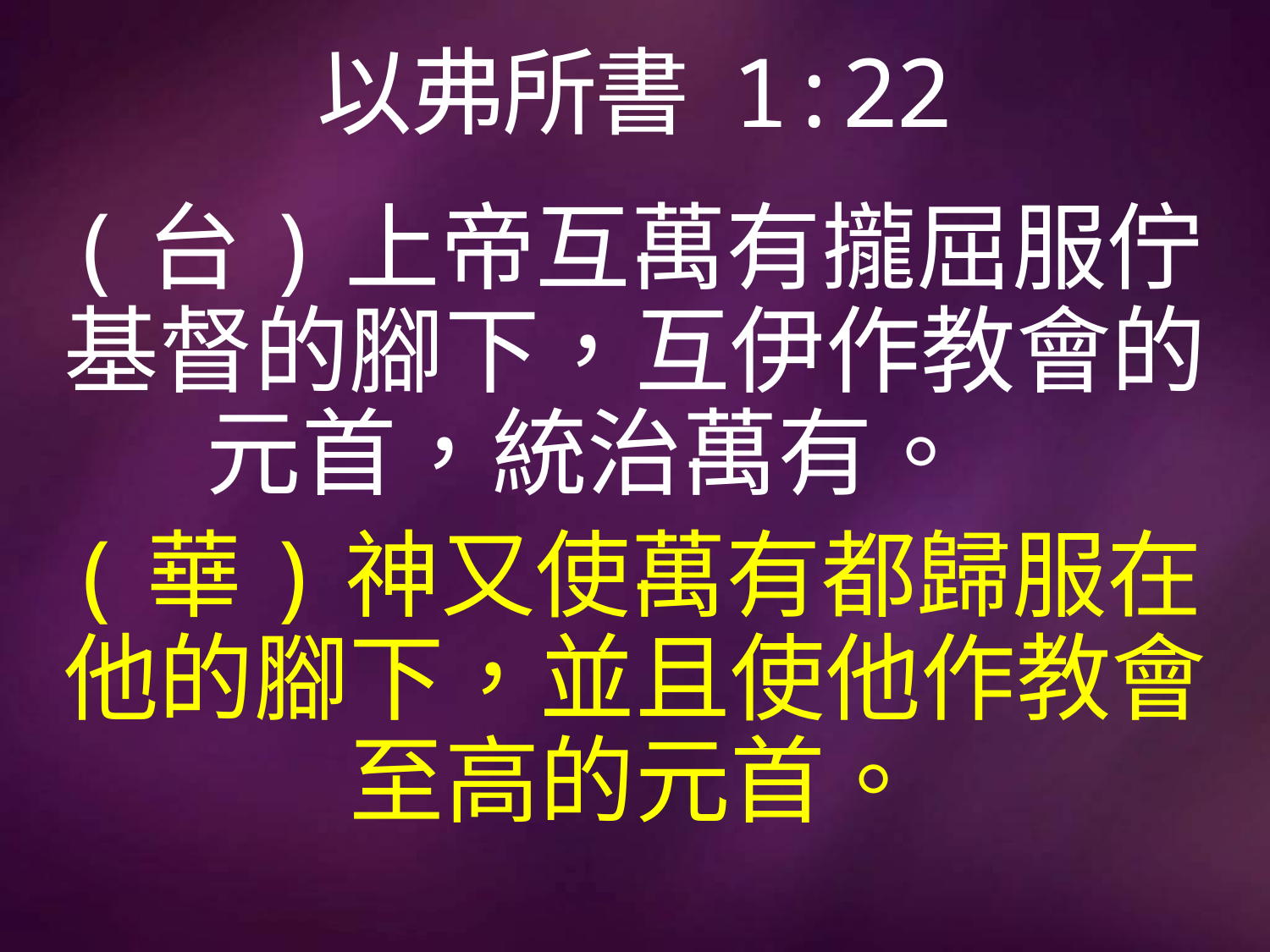

# 以弗所書 1:22
(台)上帝互萬有攏屈服佇基督的腳下，互伊作教會的元首，統治萬有。
(華)神又使萬有都歸服在他的腳下，並且使他作教會至高的元首。